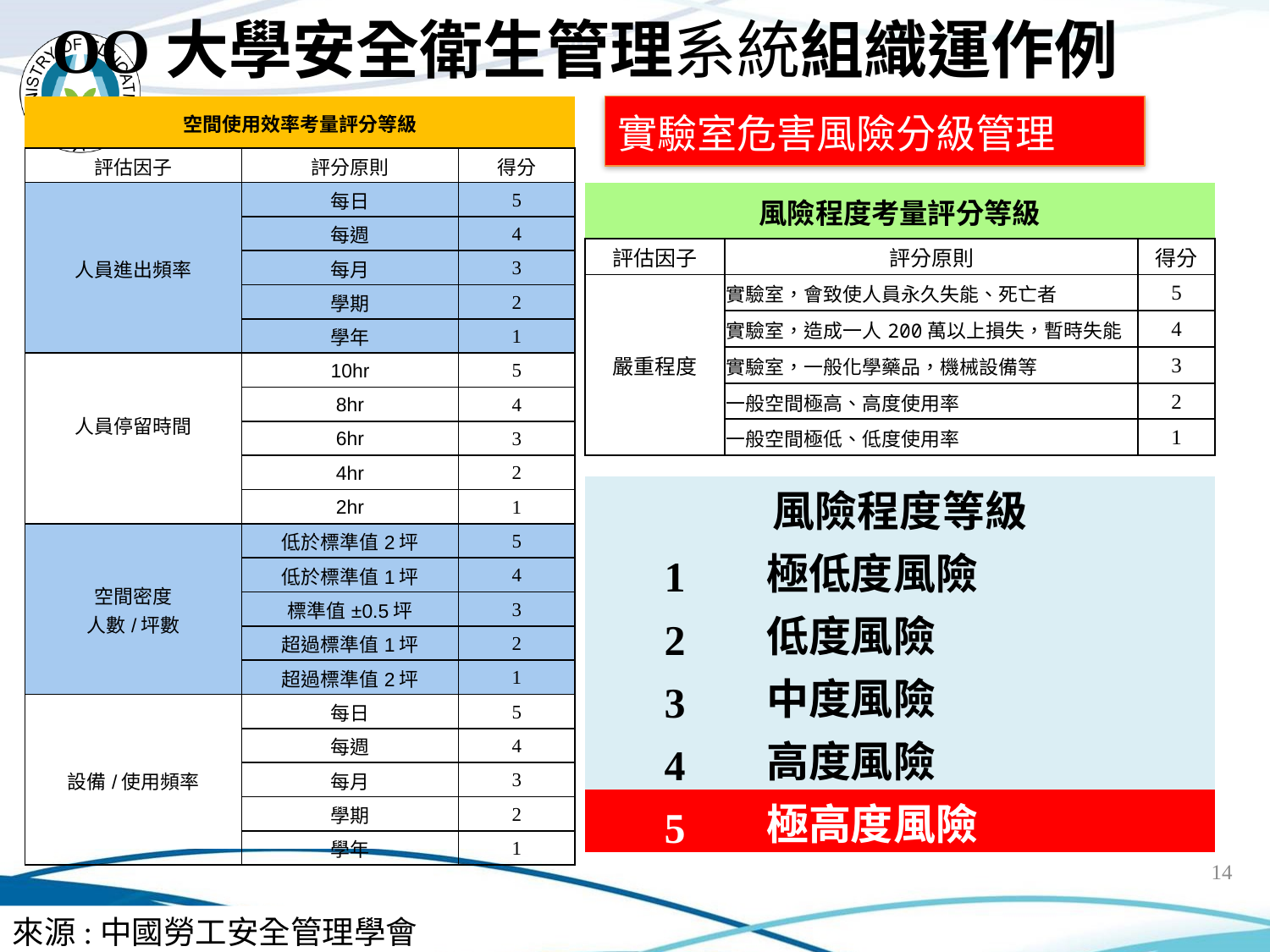

安全衛生管理計畫
OO大學安全衛生管理系統組織運作例
實驗室危害風險分級管理
| 空間使用效率考量評分等級 |  |  |
| --- | --- | --- |
| 評估因子 | 評分原則 | 得分 |
| 人員進出頻率 | 每日 | 5 |
|  | 每週 | 4 |
|  | 每月 | 3 |
|  | 學期 | 2 |
|  | 學年 | 1 |
| 人員停留時間 | 10hr | 5 |
|  | 8hr | 4 |
|  | 6hr | 3 |
|  | 4hr | 2 |
|  | 2hr | 1 |
| 空間密度 人數/坪數 | 低於標準值2坪 | 5 |
|  | 低於標準值1坪 | 4 |
|  | 標準值±0.5坪 | 3 |
|  | 超過標準值1坪 | 2 |
|  | 超過標準值2坪 | 1 |
| 設備/使用頻率 | 每日 | 5 |
|  | 每週 | 4 |
|  | 每月 | 3 |
|  | 學期 | 2 |
|  | 學年 | 1 |
| 風險程度考量評分等級 |  |  |
| --- | --- | --- |
| 評估因子 | 評分原則 | 得分 |
| 嚴重程度 | 實驗室，會致使人員永久失能、死亡者 | 5 |
|  | 實驗室，造成一人200萬以上損失，暫時失能 | 4 |
|  | 實驗室，一般化學藥品，機械設備等 | 3 |
|  | 一般空間極高、高度使用率 | 2 |
|  | 一般空間極低、低度使用率 | 1 |
| 風險程度等級 |  |
| --- | --- |
| 1 | 極低度風險 |
| 2 | 低度風險 |
| 3 | 中度風險 |
| 4 | 高度風險 |
| 5 | 極高度風險 |
14
來源:中國勞工安全管理學會